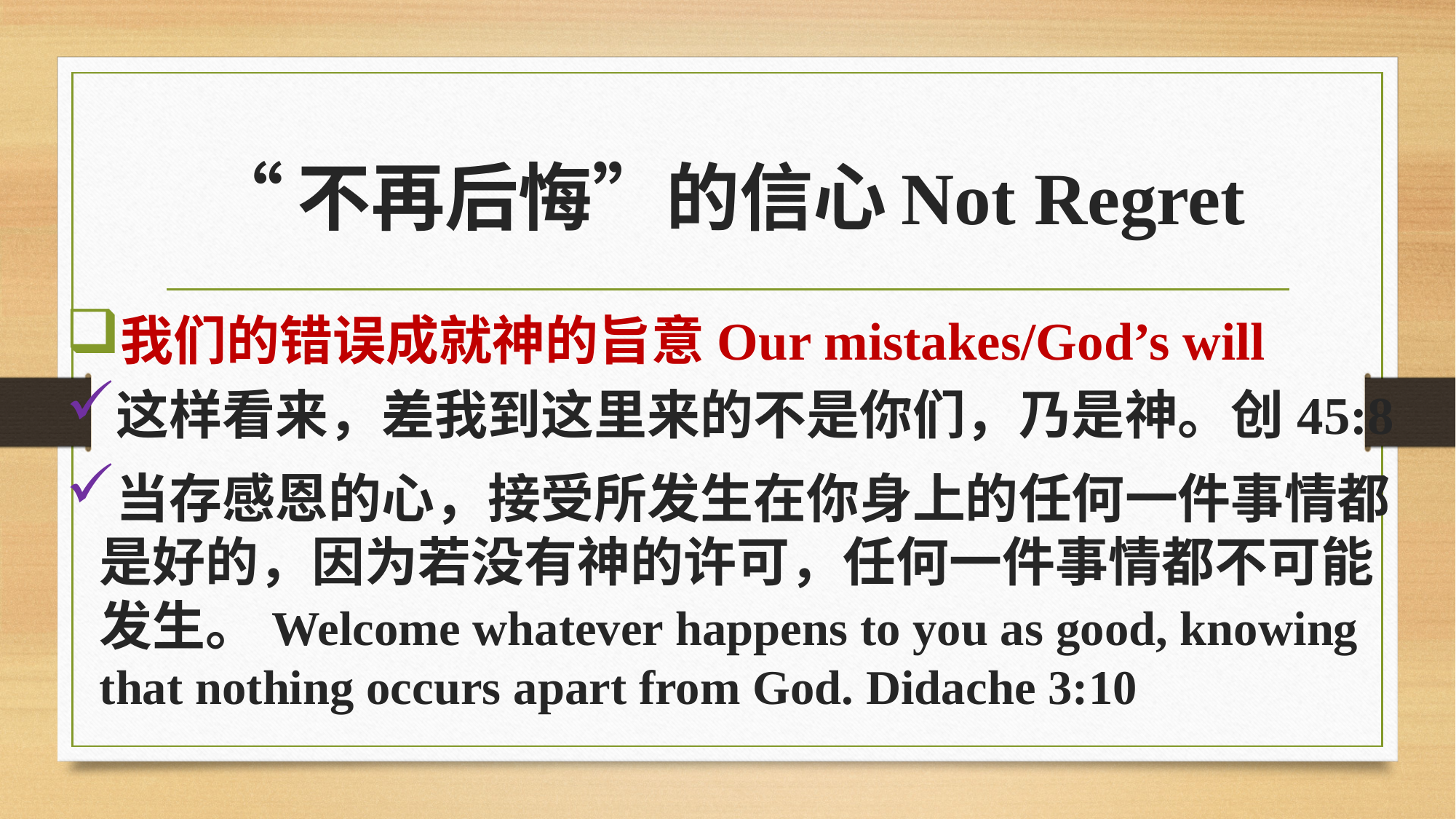

# “不再后悔”的信心Not Regret
我们的错误成就神的旨意Our mistakes/God’s will
这样看来，差我到这里来的不是你们，乃是神。创45:8
当存感恩的心，接受所发生在你身上的任何一件事情都是好的，因为若没有神的许可，任何一件事情都不可能发生。Welcome whatever happens to you as good, knowing that nothing occurs apart from God. Didache 3:10